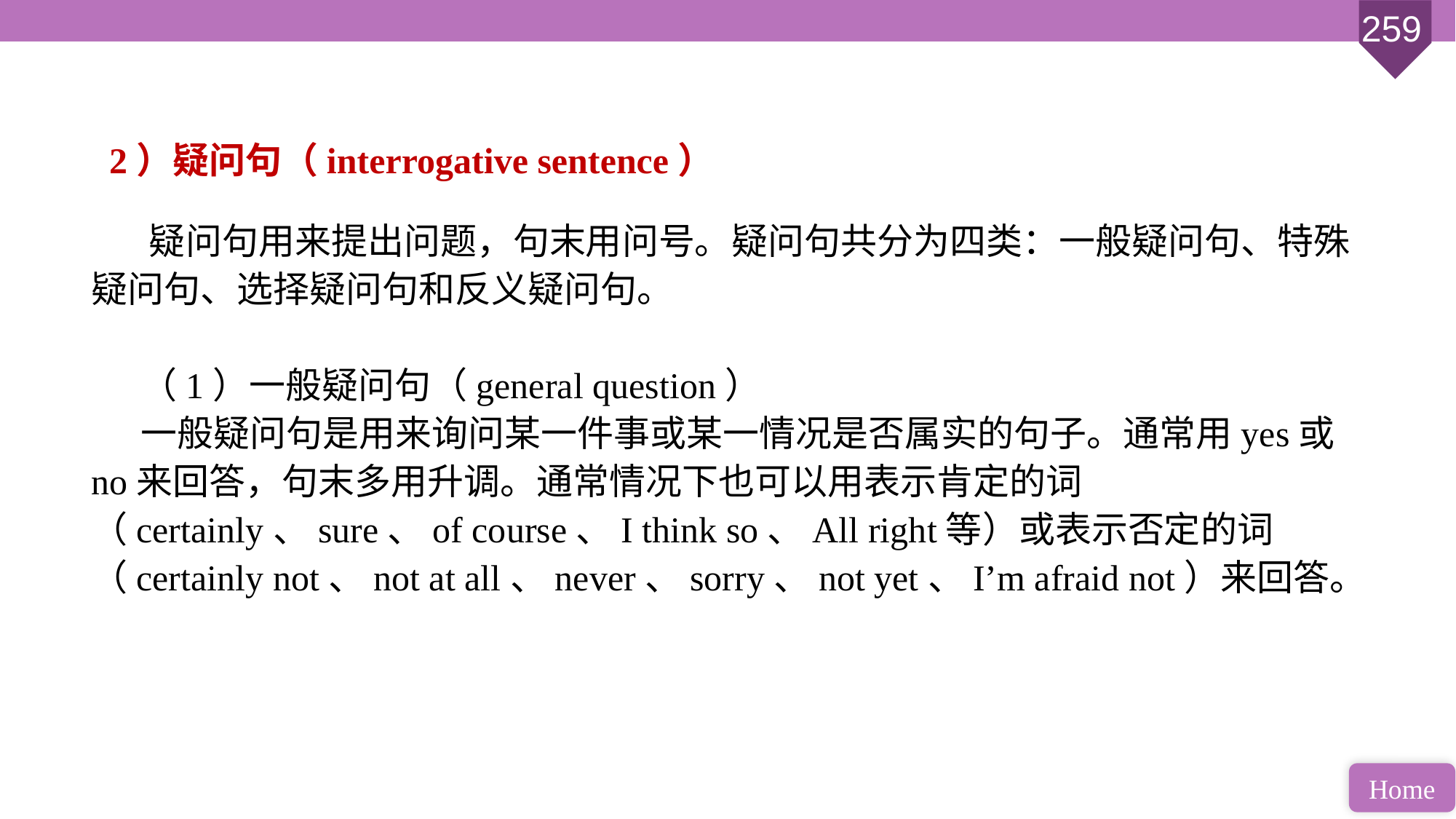

2）疑问句（interrogative sentence）
      疑问句用来提出问题，句末用问号。疑问句共分为四类：一般疑问句、特殊疑问句、选择疑问句和反义疑问句。

     （1）一般疑问句（general question）
     一般疑问句是用来询问某一件事或某一情况是否属实的句子。通常用yes或no来回答，句末多用升调。通常情况下也可以用表示肯定的词（certainly、sure、of course、I think so、All right等）或表示否定的词（certainly not、not at all、never、sorry、not yet、I’m afraid not）来回答。